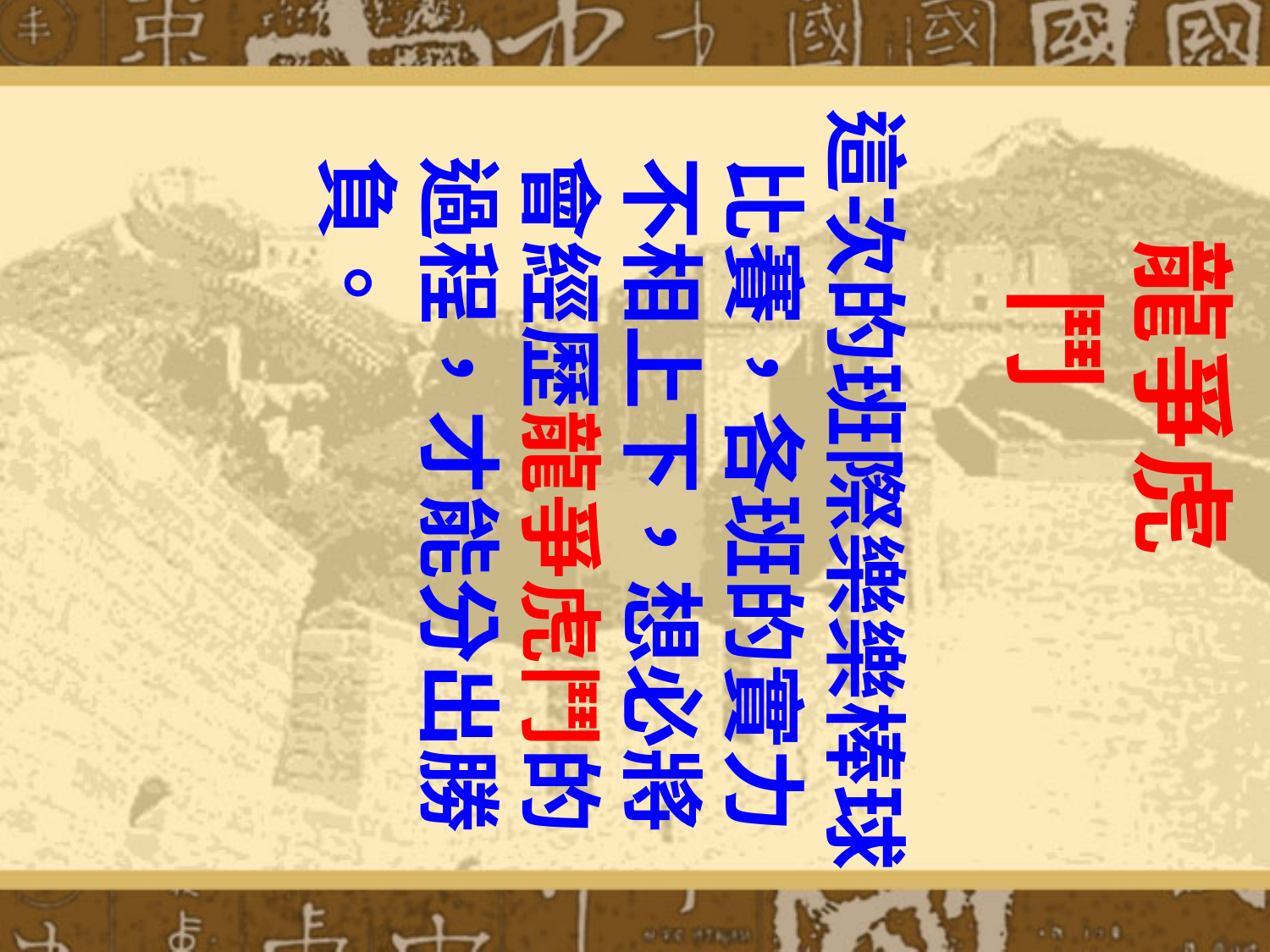

這次的班際樂樂棒球比賽，各班的實力不相上下，想必將會經歷龍爭虎鬥的過程，才能分出勝負。
龍爭虎鬥